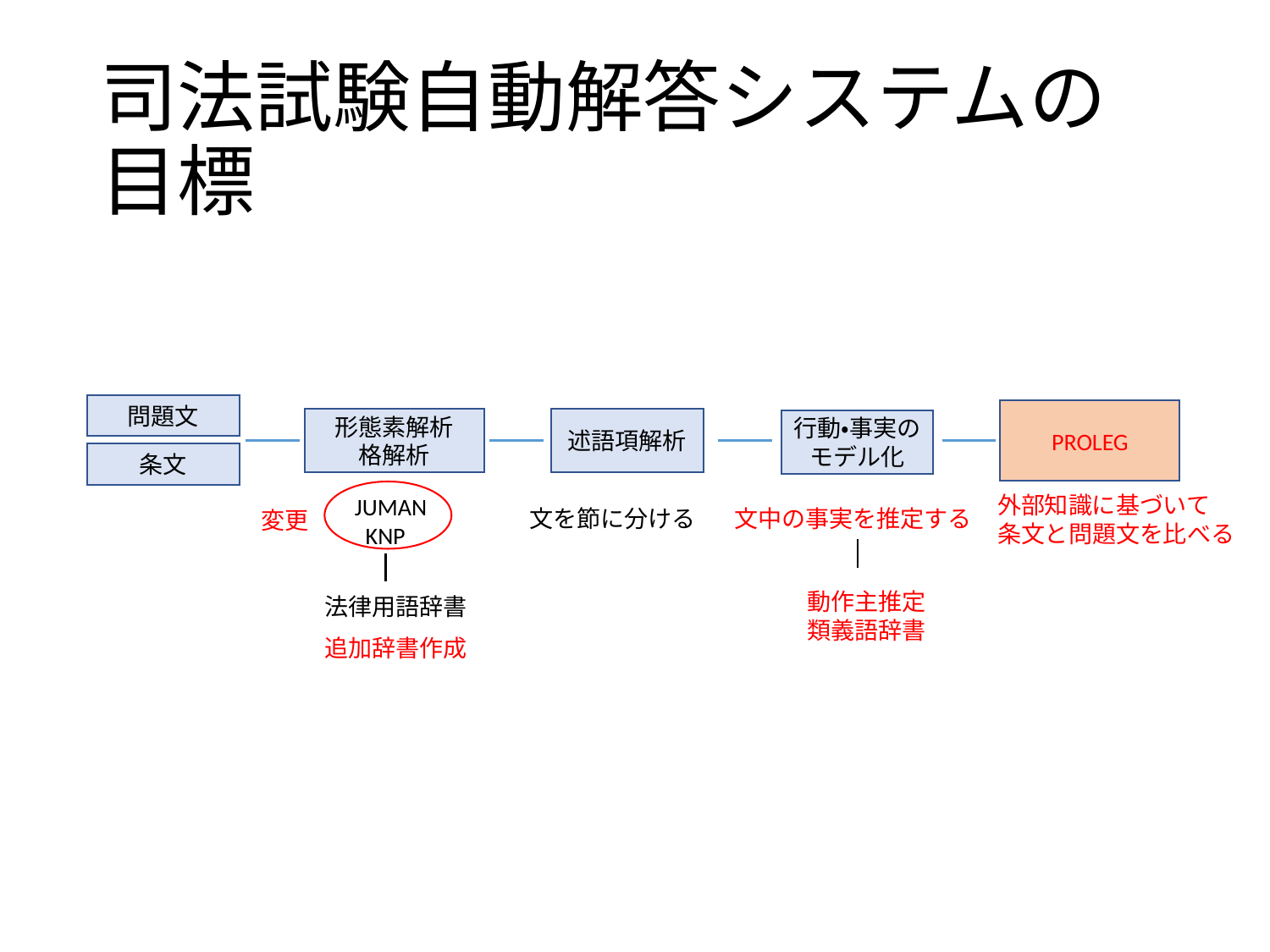

# 司法試験自動解答システムの目標
問題文
PROLEG
論理判定
形態素解析
格解析
述語項解析
行動・事実のモデル化
条文

外部知識に基づいて
条文と問題文を比べる
JUMAN
  KNP
文を節に分ける
文中の事実を推定する
変更
動作主推定
類義語辞書
法律用語辞書
追加辞書作成